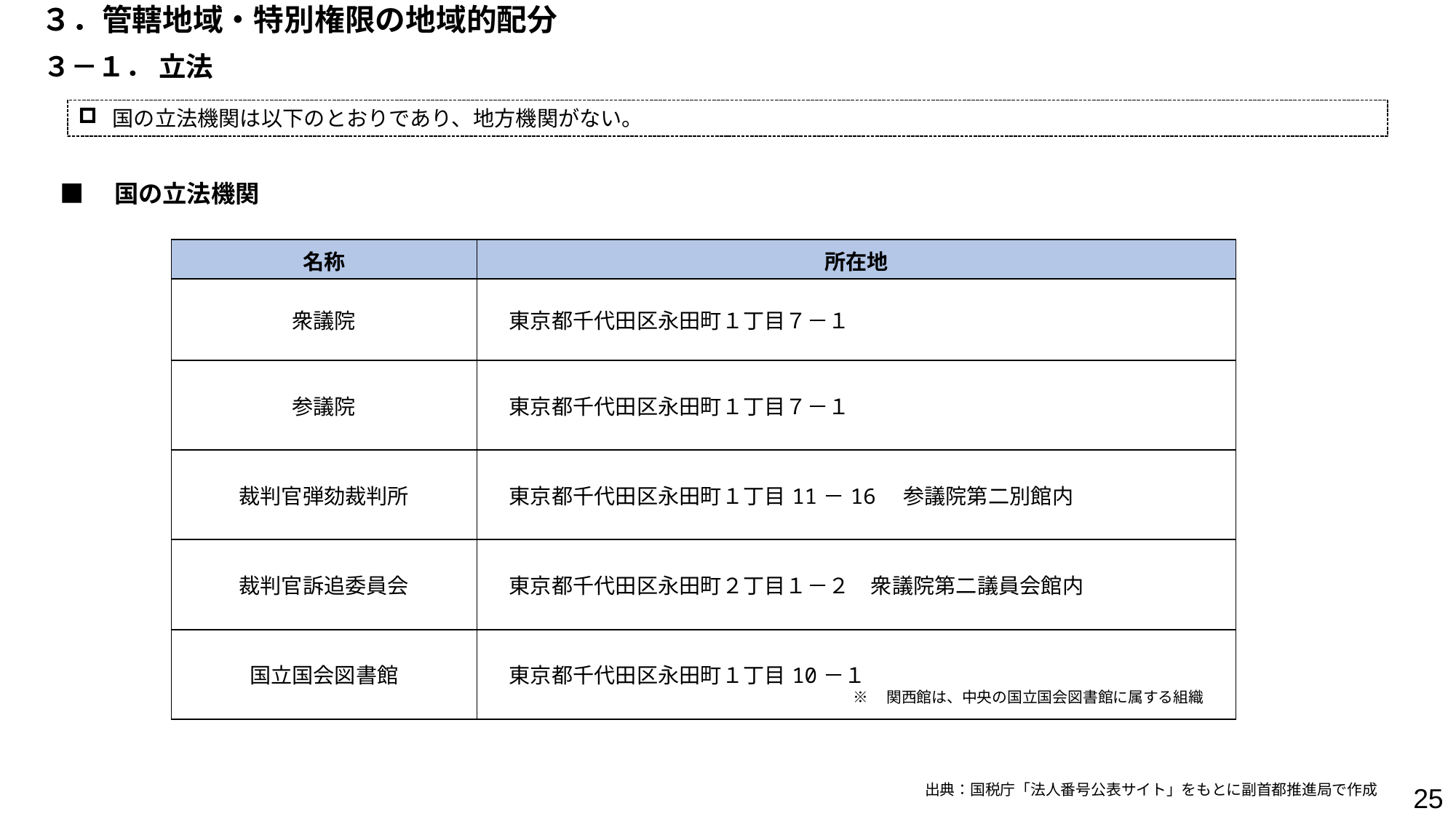

３．管轄地域・特別権限の地域的配分
３－１． 立法
国の立法機関は以下のとおりであり、地方機関がない。
■　国の立法機関
| 名称 | 所在地 |
| --- | --- |
| 衆議院 | 東京都千代田区永田町１丁目７－１ |
| 参議院 | 東京都千代田区永田町１丁目７－１ |
| 裁判官弾劾裁判所 | 東京都千代田区永田町１丁目11－16　参議院第二別館内 |
| 裁判官訴追委員会 | 東京都千代田区永田町２丁目１－２　衆議院第二議員会館内 |
| 国立国会図書館 | 東京都千代田区永田町１丁目10－１ |
※　関西館は、中央の国立国会図書館に属する組織
出典：国税庁「法人番号公表サイト」をもとに副首都推進局で作成
25